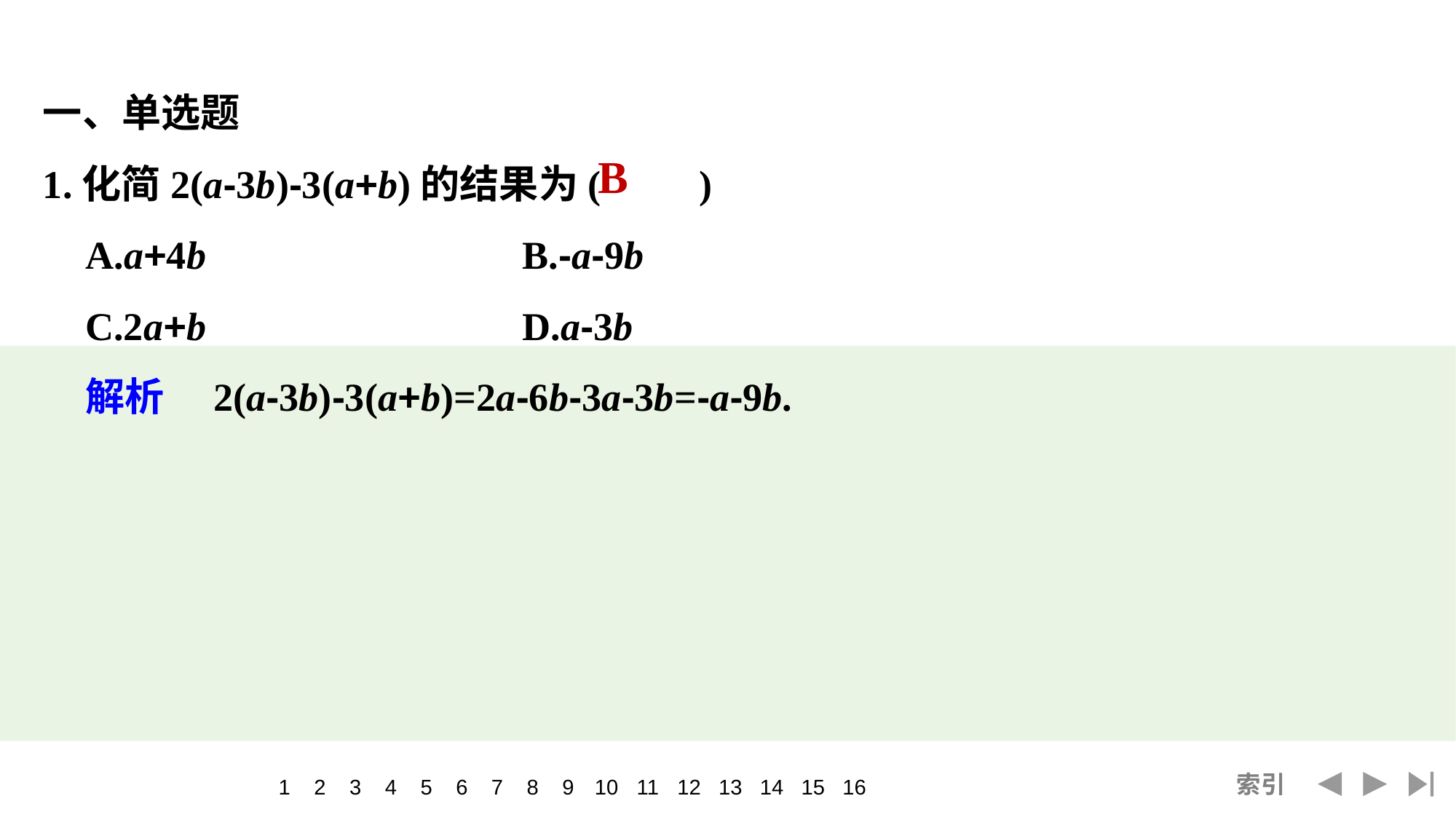

一、单选题
1.化简2(a-3b)-3(a+b)的结果为(　　)
	A.a+4b			B.-a-9b
	C.2a+b			D.a-3b
	解析　2(a-3b)-3(a+b)=2a-6b-3a-3b=-a-9b.
B